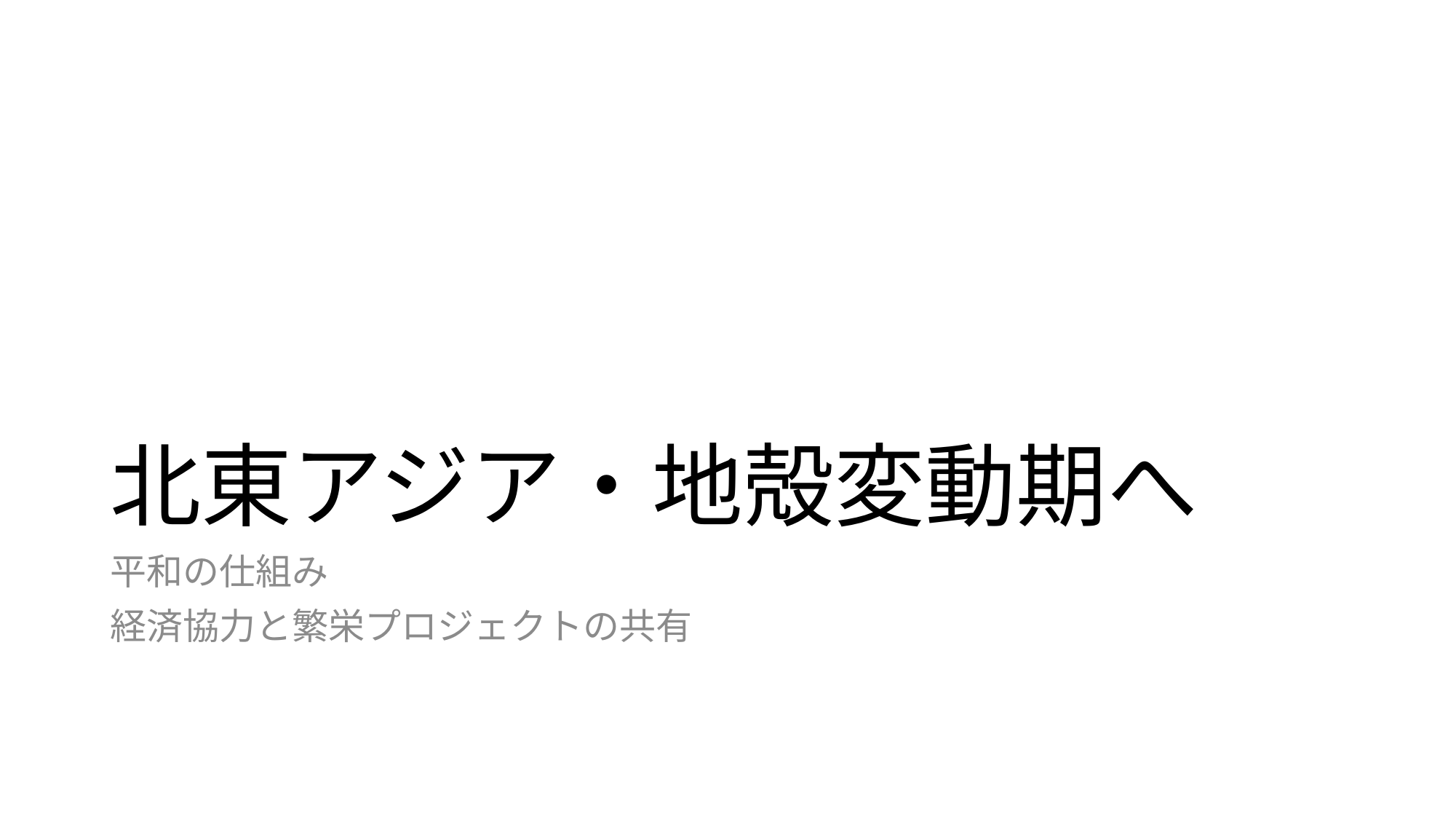

# 北東アジア・地殻変動期へ
平和の仕組み
経済協力と繁栄プロジェクトの共有